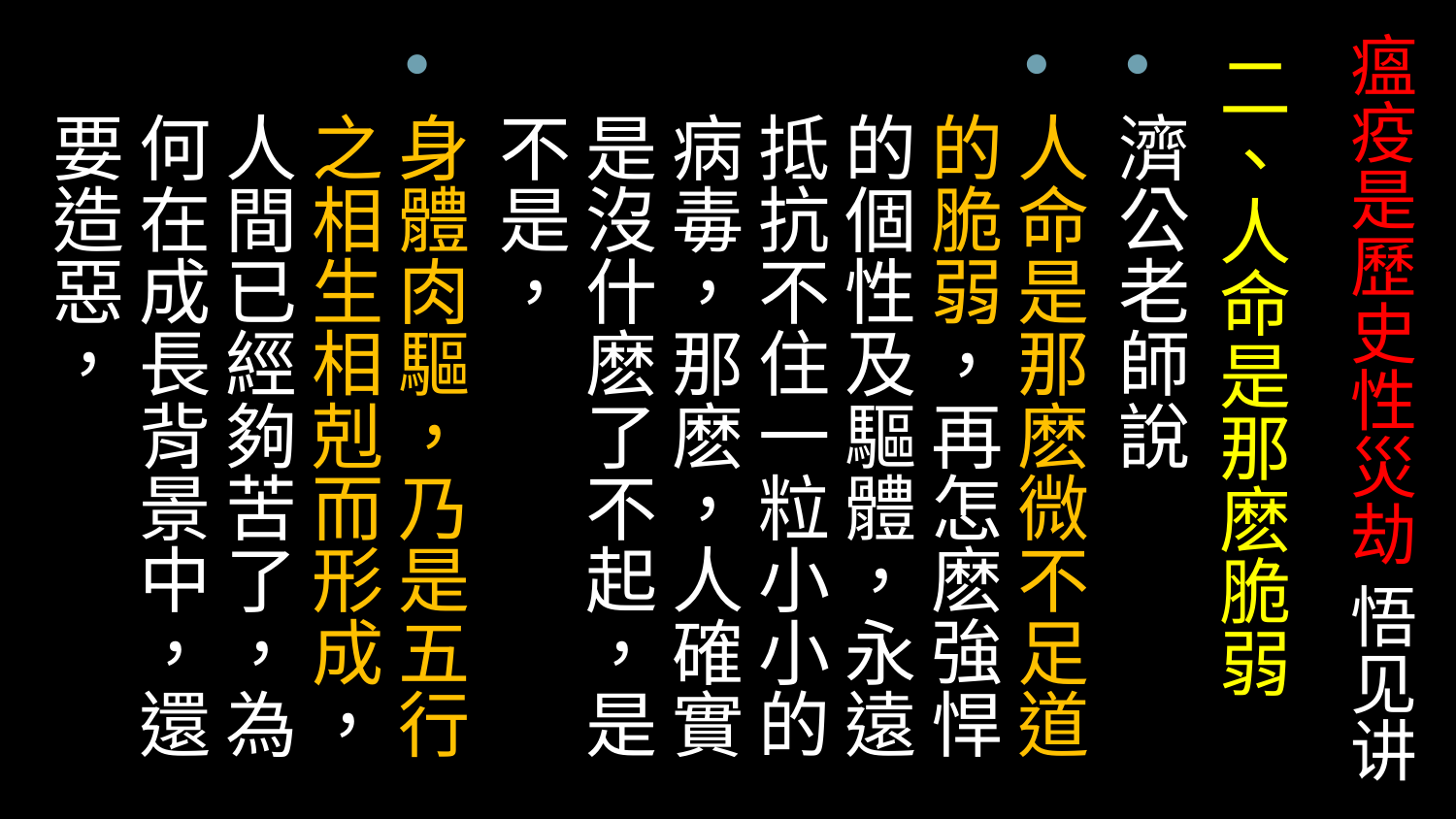

# 瘟疫是歷史性災劫 悟见讲
二、人命是那麽脆弱
濟公老師說
人命是那麽微不足道的脆弱，再怎麽強悍的個性及驅體，永遠抵抗不住一粒小小的病毒，那麽，人確實是沒什麽了不起，是不是，
身體肉驅，乃是五行之相生相剋而形成，人間已經夠苦了，為何在成長背景中，還要造惡，